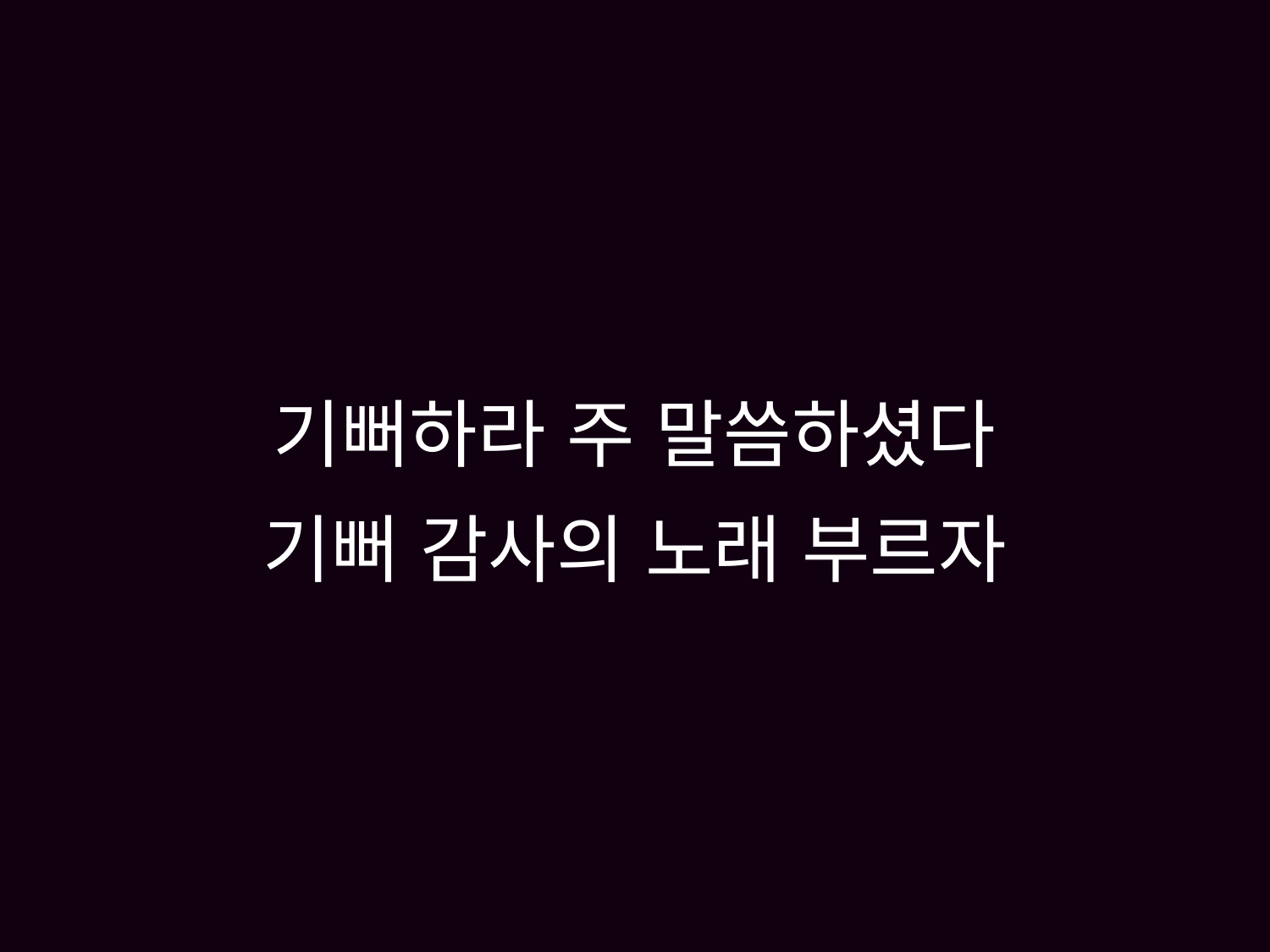

# 기뻐하라 주 말씀하셨다 기뻐 감사의 노래 부르자